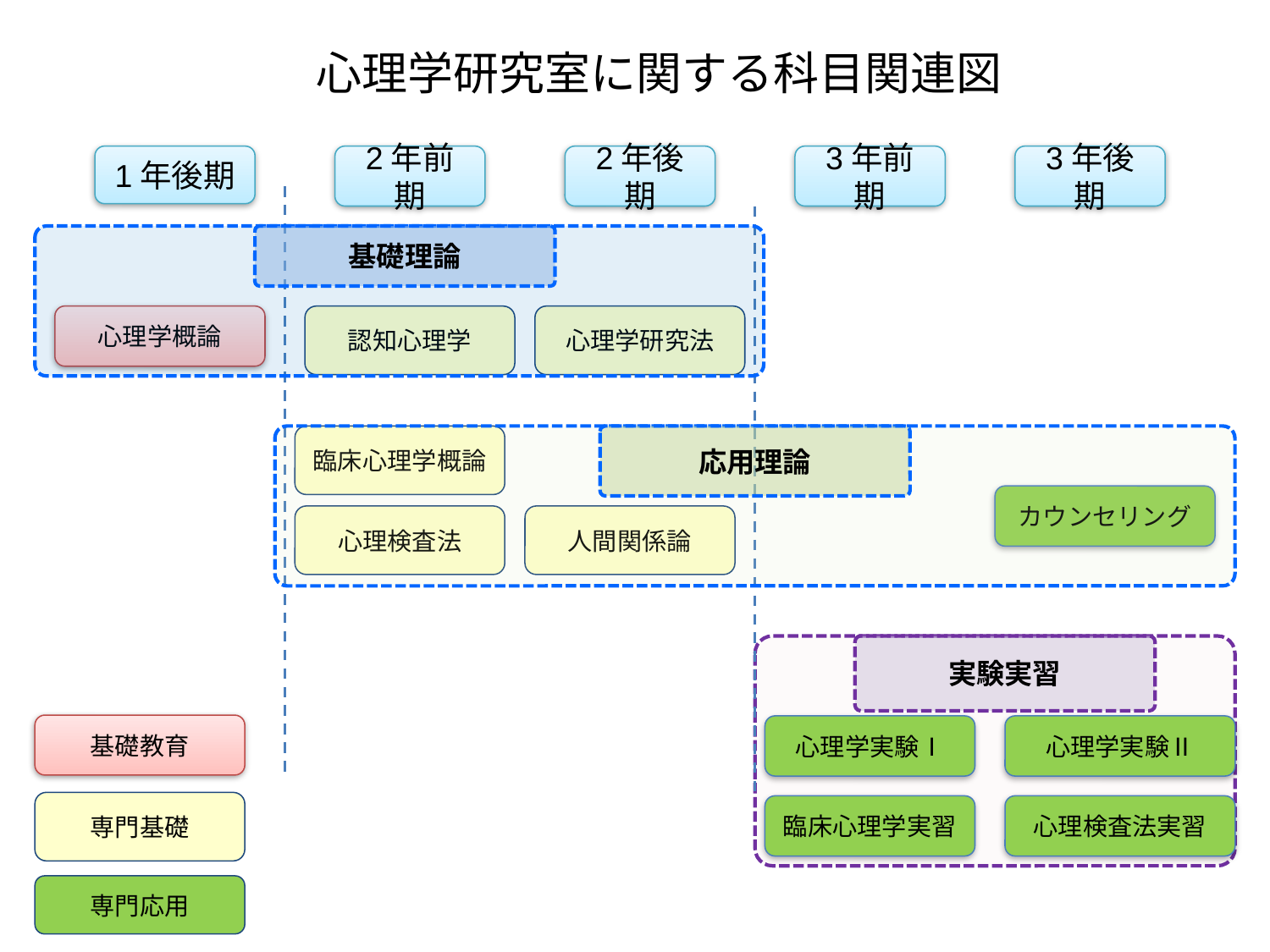

# 心理学研究室に関する科目関連図
1年後期
2年前期
2年後期
3年前期
3年後期

基礎理論
心理学概論
認知心理学
心理学研究法

臨床心理学概論
応用理論
カウンセリング
心理検査法
人間関係論

実験実習
基礎教育
心理学実験Ⅰ
心理学実験Ⅱ
専門基礎
臨床心理学実習
心理検査法実習
専門応用